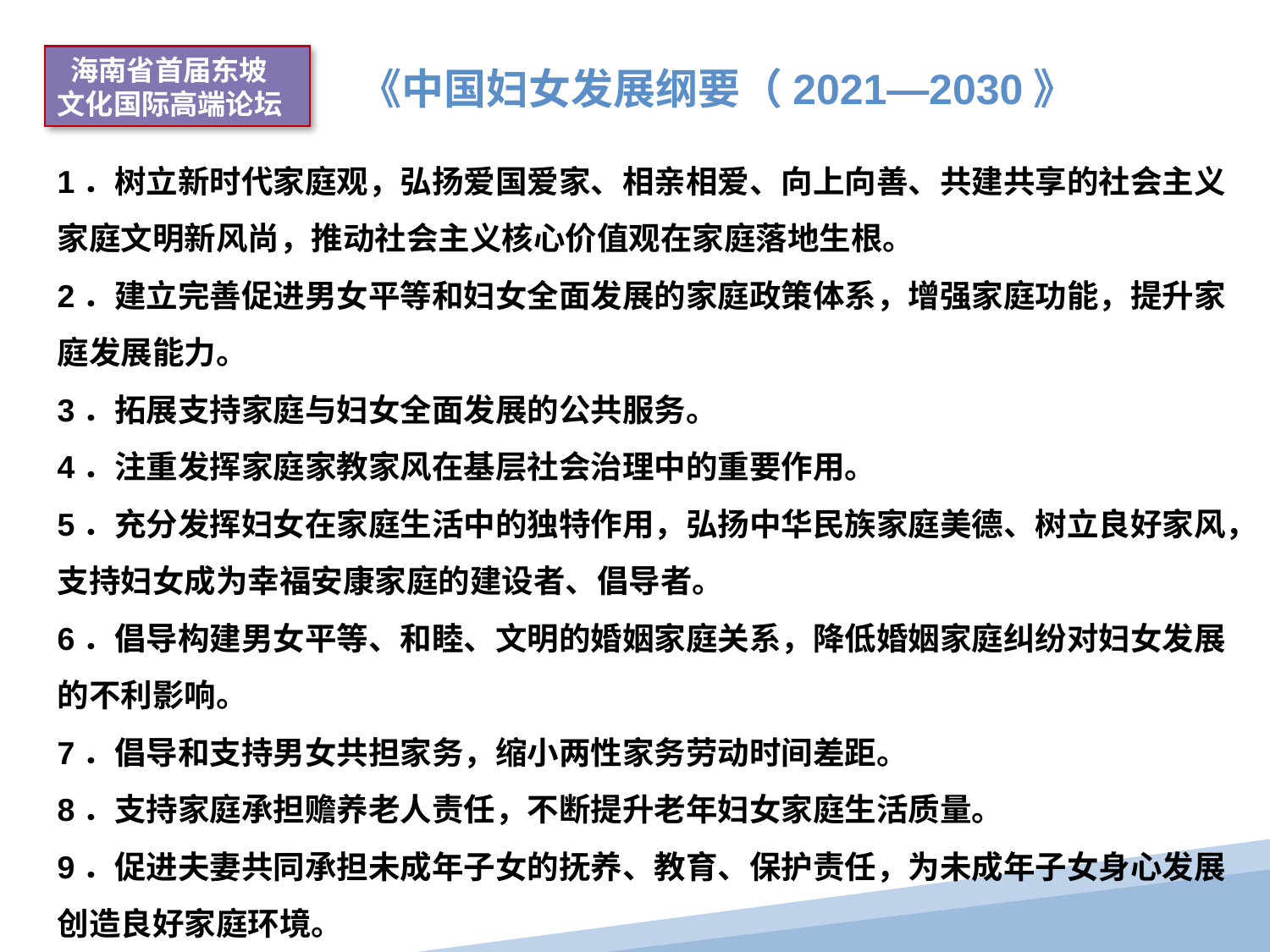

海南省首届东坡
文化国际高端论坛
《中国妇女发展纲要（2021—2030》
1．树立新时代家庭观，弘扬爱国爱家、相亲相爱、向上向善、共建共享的社会主义家庭文明新风尚，推动社会主义核心价值观在家庭落地生根。
2．建立完善促进男女平等和妇女全面发展的家庭政策体系，增强家庭功能，提升家庭发展能力。
3．拓展支持家庭与妇女全面发展的公共服务。
4．注重发挥家庭家教家风在基层社会治理中的重要作用。
5．充分发挥妇女在家庭生活中的独特作用，弘扬中华民族家庭美德、树立良好家风，支持妇女成为幸福安康家庭的建设者、倡导者。
6．倡导构建男女平等、和睦、文明的婚姻家庭关系，降低婚姻家庭纠纷对妇女发展的不利影响。
7．倡导和支持男女共担家务，缩小两性家务劳动时间差距。
8．支持家庭承担赡养老人责任，不断提升老年妇女家庭生活质量。
9．促进夫妻共同承担未成年子女的抚养、教育、保护责任，为未成年子女身心发展创造良好家庭环境。